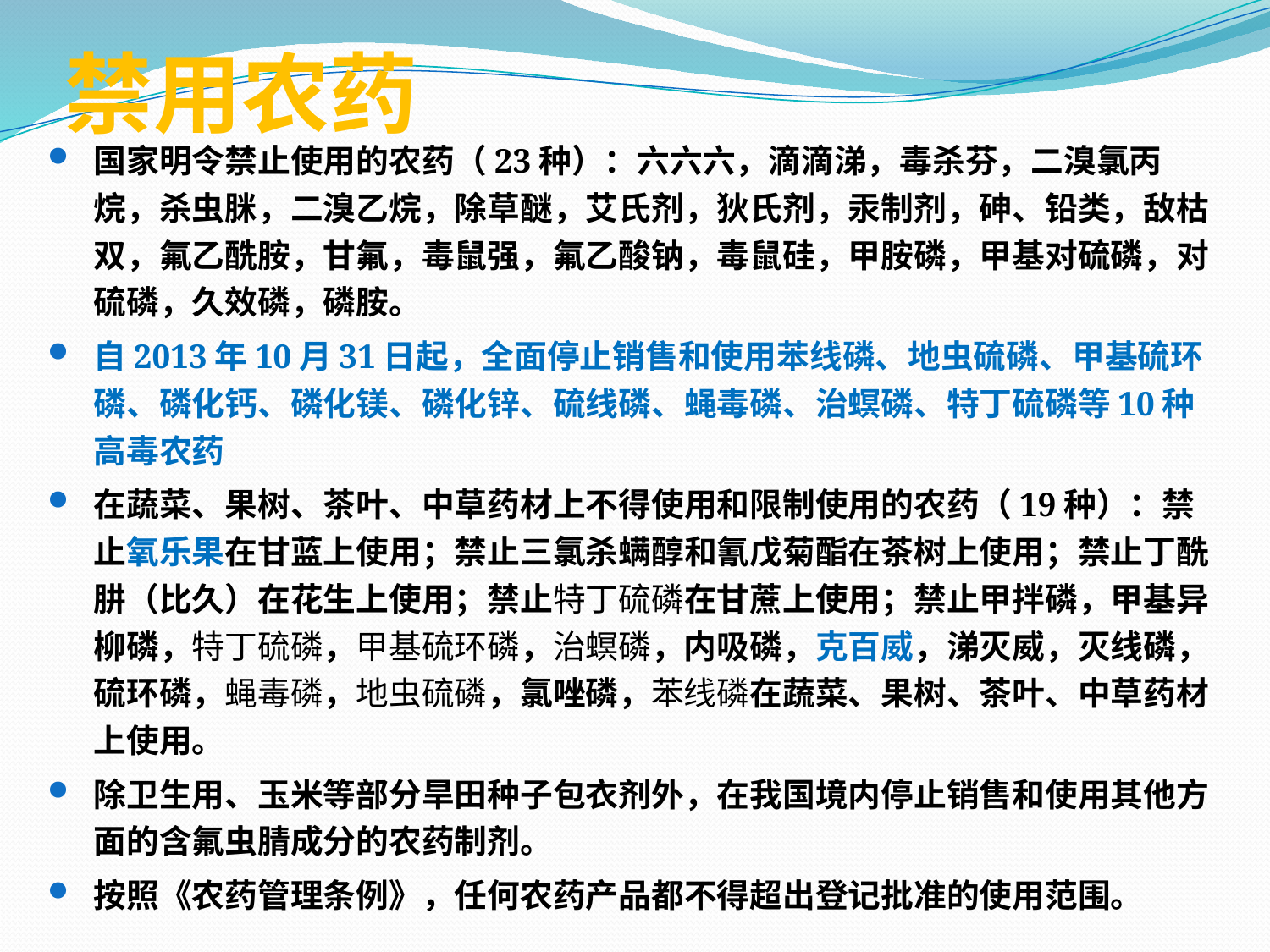

# 禁用农药
国家明令禁止使用的农药（23种）：六六六，滴滴涕，毒杀芬，二溴氯丙烷，杀虫脒，二溴乙烷，除草醚，艾氏剂，狄氏剂，汞制剂，砷、铅类，敌枯双，氟乙酰胺，甘氟，毒鼠强，氟乙酸钠，毒鼠硅，甲胺磷，甲基对硫磷，对硫磷，久效磷，磷胺。
自2013年10月31日起，全面停止销售和使用苯线磷、地虫硫磷、甲基硫环磷、磷化钙、磷化镁、磷化锌、硫线磷、蝇毒磷、治螟磷、特丁硫磷等10种高毒农药
在蔬菜、果树、茶叶、中草药材上不得使用和限制使用的农药（19种）：禁止氧乐果在甘蓝上使用；禁止三氯杀螨醇和氰戊菊酯在茶树上使用；禁止丁酰肼（比久）在花生上使用；禁止特丁硫磷在甘蔗上使用；禁止甲拌磷，甲基异柳磷，特丁硫磷，甲基硫环磷，治螟磷，内吸磷，克百威，涕灭威，灭线磷，硫环磷，蝇毒磷，地虫硫磷，氯唑磷，苯线磷在蔬菜、果树、茶叶、中草药材上使用。
除卫生用、玉米等部分旱田种子包衣剂外，在我国境内停止销售和使用其他方面的含氟虫腈成分的农药制剂。
按照《农药管理条例》，任何农药产品都不得超出登记批准的使用范围。